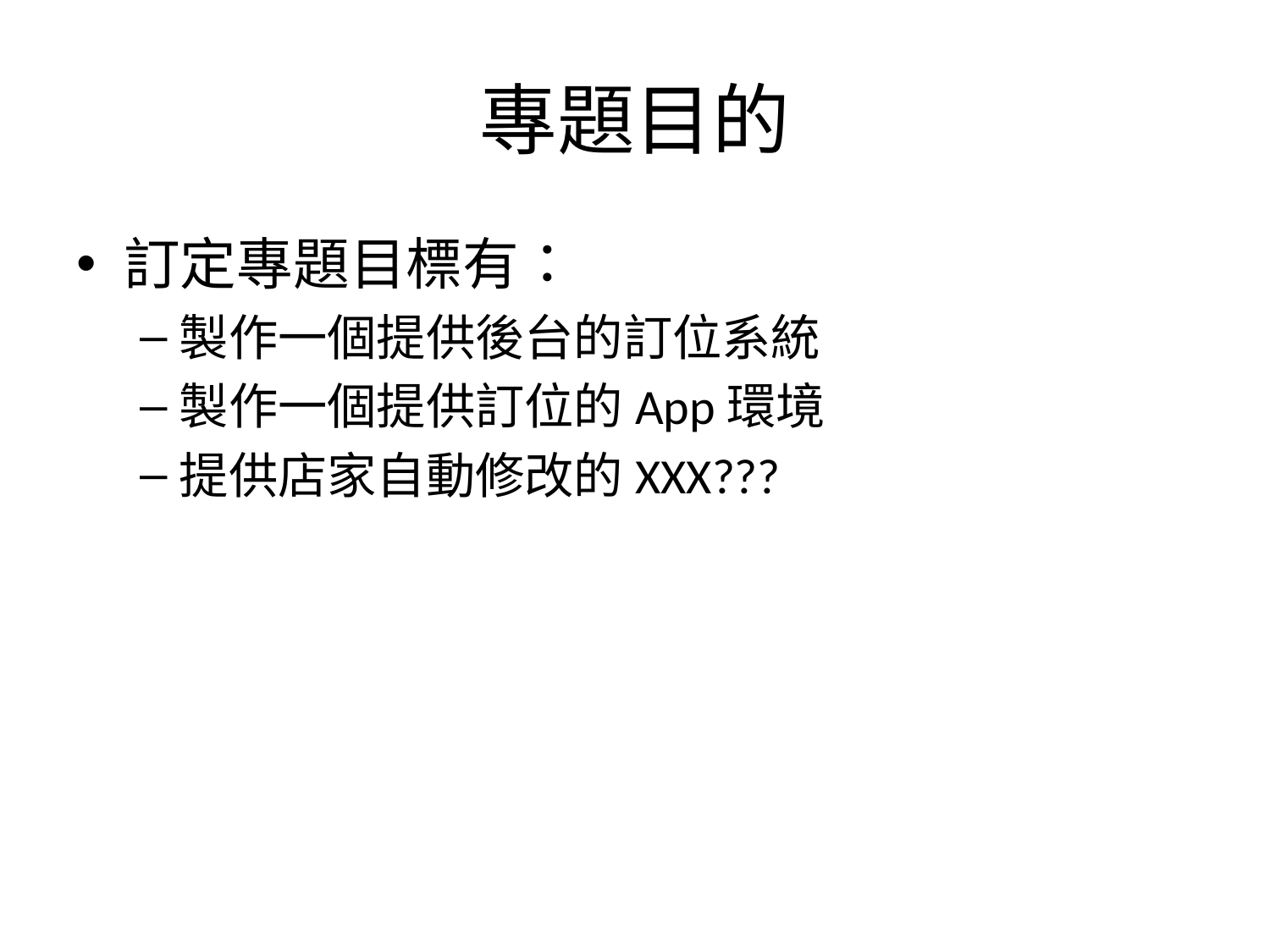

# 專題目的
訂定專題目標有：
製作一個提供後台的訂位系統
製作一個提供訂位的App環境
提供店家自動修改的XXX???